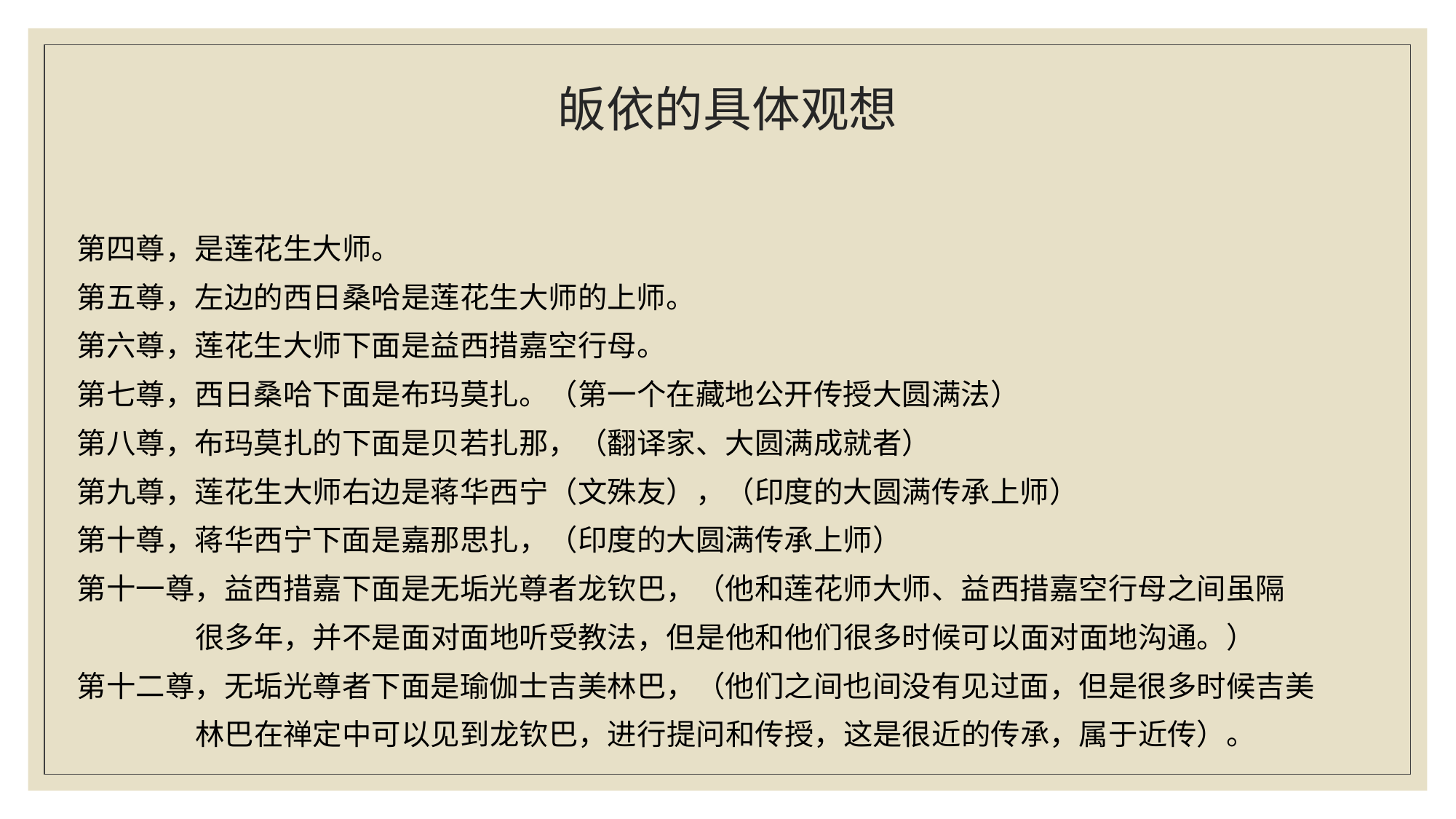

# 皈依的具体观想

第四尊，是莲花生大师。
第五尊，左边的西日桑哈是莲花生大师的上师。
第六尊，莲花生大师下面是益西措嘉空行母。
第七尊，西日桑哈下面是布玛莫扎。（第一个在藏地公开传授大圆满法）
第八尊，布玛莫扎的下面是贝若扎那，（翻译家、大圆满成就者）
第九尊，莲花生大师右边是蒋华西宁（文殊友），（印度的大圆满传承上师）
第十尊，蒋华西宁下面是嘉那思扎，（印度的大圆满传承上师）
第十一尊，益西措嘉下面是无垢光尊者龙钦巴，（他和莲花师大师、益西措嘉空行母之间虽隔
                 很多年，并不是面对面地听受教法，但是他和他们很多时候可以面对面地沟通。）
第十二尊，无垢光尊者下面是瑜伽士吉美林巴，（他们之间也间没有见过面，但是很多时候吉美
                 林巴在禅定中可以见到龙钦巴，进行提问和传授，这是很近的传承，属于近传）。